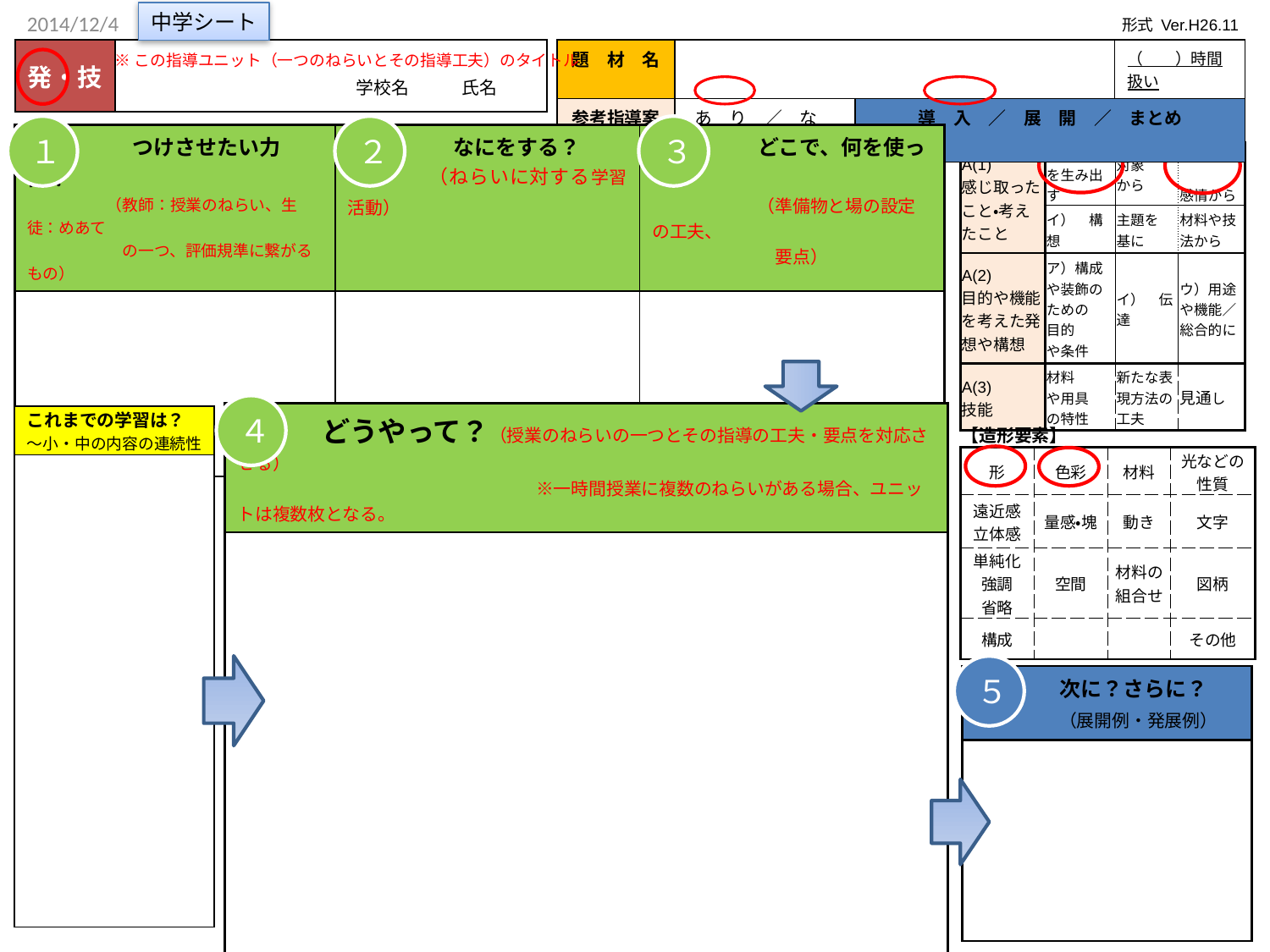

中学シート
2014/12/4
形式 Ver.H26.11
| 発・技 | 学校名　　　氏名 |
| --- | --- |
| 題　材　名 |  |  | （　　）時間扱い |
| --- | --- | --- | --- |
| 参考指導案 | あ　り　／　な　し | 導　入　／　展　開　／　まとめ |  |
※この指導ユニット（一つのねらいとその指導工夫）のタイトル

| 【主なねらい】 |  |  |  |
| --- | --- | --- | --- |
| A(1)　 感じ取ったこと・考えたこと | ア）主題を生み出す | 対象 から | 夢、想像、 感情から |
|  | イ）　構想 | 主題を 基に | 材料や技法から |
| A(2)　 目的や機能を考えた発想や構想 | ア）構成や装飾の ための 目的 や条件 | イ）　伝達 | ウ）用途や機能／ 総合的に |
| A(3)　 技能 | 材料 や用具 の特性 | 新たな表現方法の工夫 | 見通し |
１
２
３
| つけさせたい力は？ 　　　　　（教師：授業のねらい、生徒：めあて　　　　　　 　　　　　　の一つ、評価規準に繋がるもの） | なにをする？ 　　　　（ねらいに対する学習活動） | どこで、何を使って？ 　　　　　　（準備物と場の設定の工夫、　 　　　　　　　要点） |
| --- | --- | --- |
|  |  |  |

４
| どうやって？（授業のねらいの一つとその指導の工夫・要点を対応させる） 　　　　　　　　　　　　　　　　　※一時間授業に複数のねらいがある場合、ユニットは複数枚となる。 |
| --- |
|  |
| これまでの学習は？ ～小・中の内容の連続性 |
| --- |
|  |
| 【造形要素】 |  |  |  |
| --- | --- | --- | --- |
| 形 | 色彩 | 材料 | 光などの 性質 |
| 遠近感 立体感 | 量感・塊 | 動き | 文字 |
| 単純化 強調 省略 | 空間 | 材料の 組合せ | 図柄 |
| 構成 |  |  | その他 |

５
| 次に？さらに？ 　　　　（展開例・発展例） |
| --- |
|  |